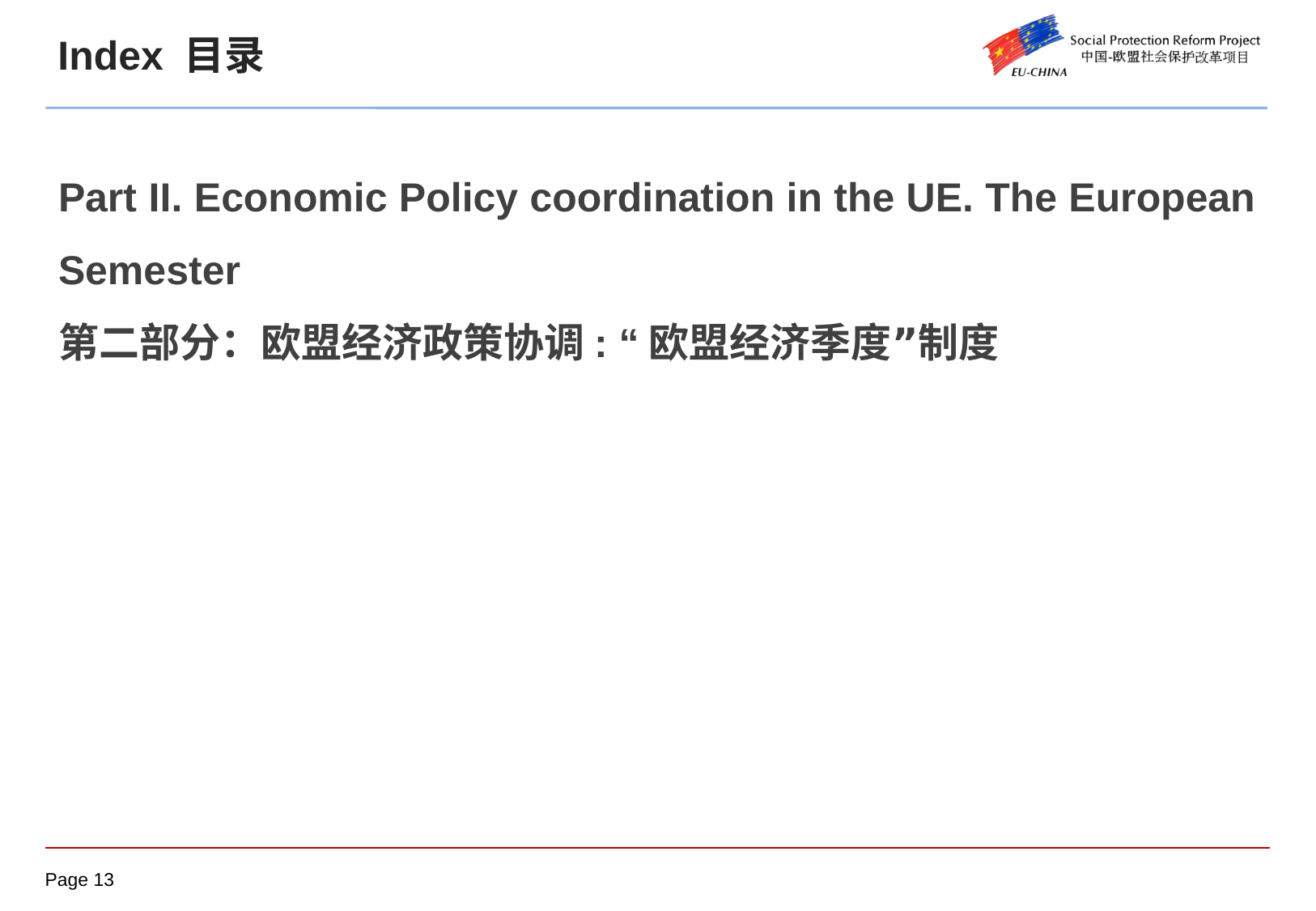

Index 目录

Part II. Economic Policy coordination in the UE. The European Semester
第二部分：欧盟经济政策协调: “欧盟经济季度”制度